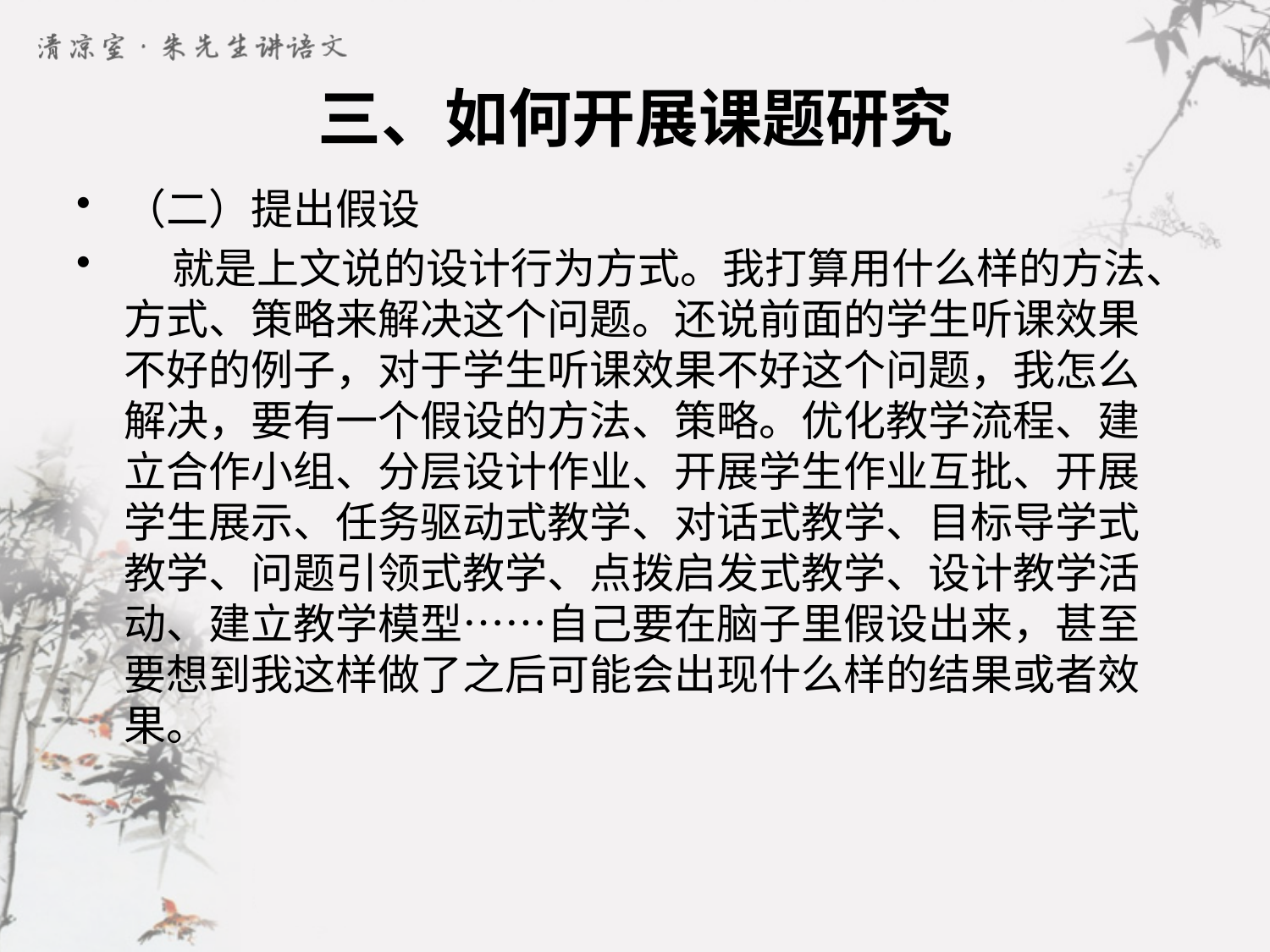

# 三、如何开展课题研究
（二）提出假设
    就是上文说的设计行为方式。我打算用什么样的方法、方式、策略来解决这个问题。还说前面的学生听课效果不好的例子，对于学生听课效果不好这个问题，我怎么解决，要有一个假设的方法、策略。优化教学流程、建立合作小组、分层设计作业、开展学生作业互批、开展学生展示、任务驱动式教学、对话式教学、目标导学式教学、问题引领式教学、点拨启发式教学、设计教学活动、建立教学模型……自己要在脑子里假设出来，甚至要想到我这样做了之后可能会出现什么样的结果或者效果。